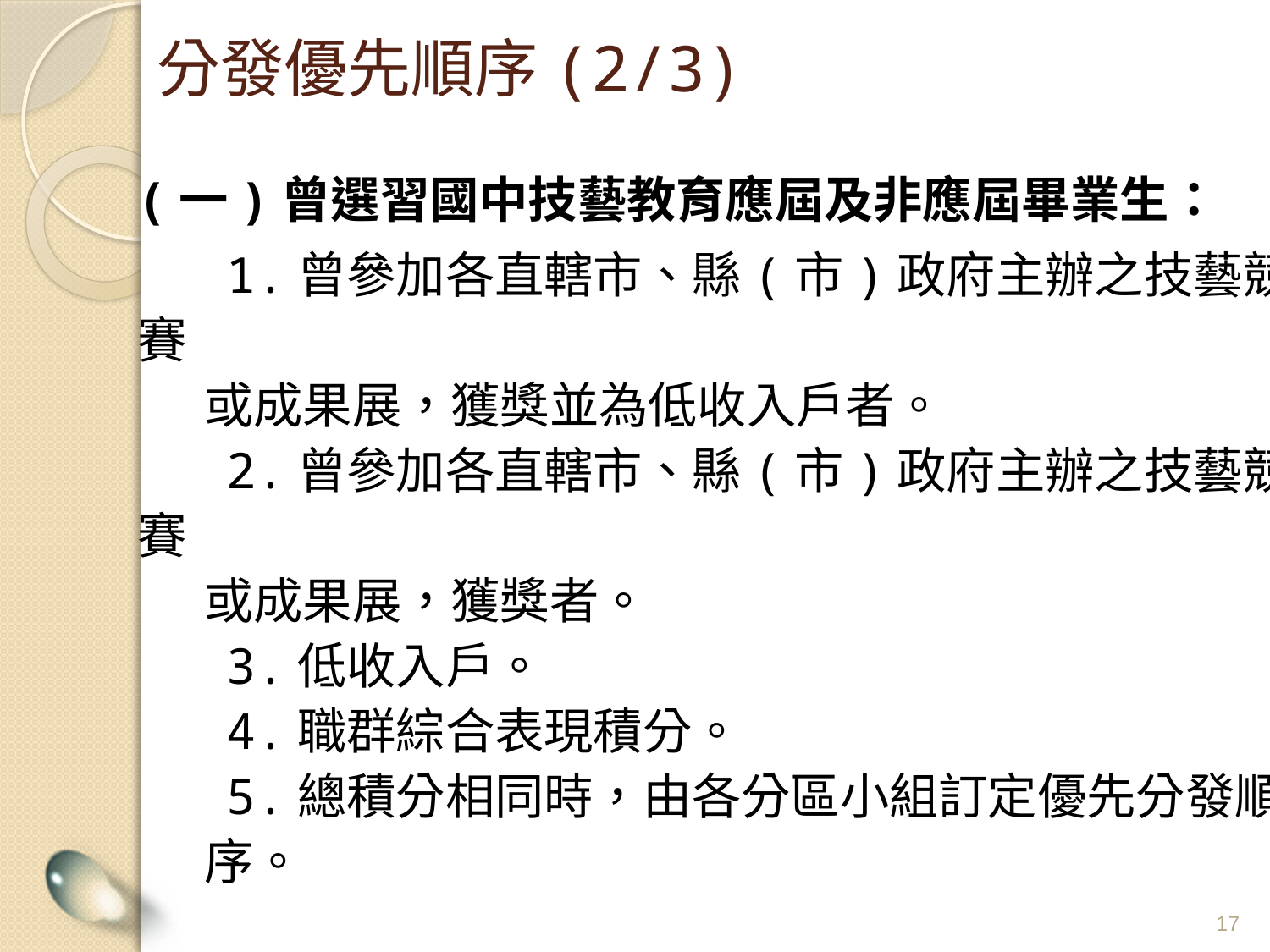

分發優先順序(2/3)

(一)曾選習國中技藝教育應屆及非應屆畢業生：
   1.曾參加各直轄市、縣(市)政府主辦之技藝競賽
     或成果展，獲獎並為低收入戶者。
   2.曾參加各直轄市、縣(市)政府主辦之技藝競賽
     或成果展，獲獎者。
   3.低收入戶。
   4.職群綜合表現積分。
   5.總積分相同時，由各分區小組訂定優先分發順
     序。
17